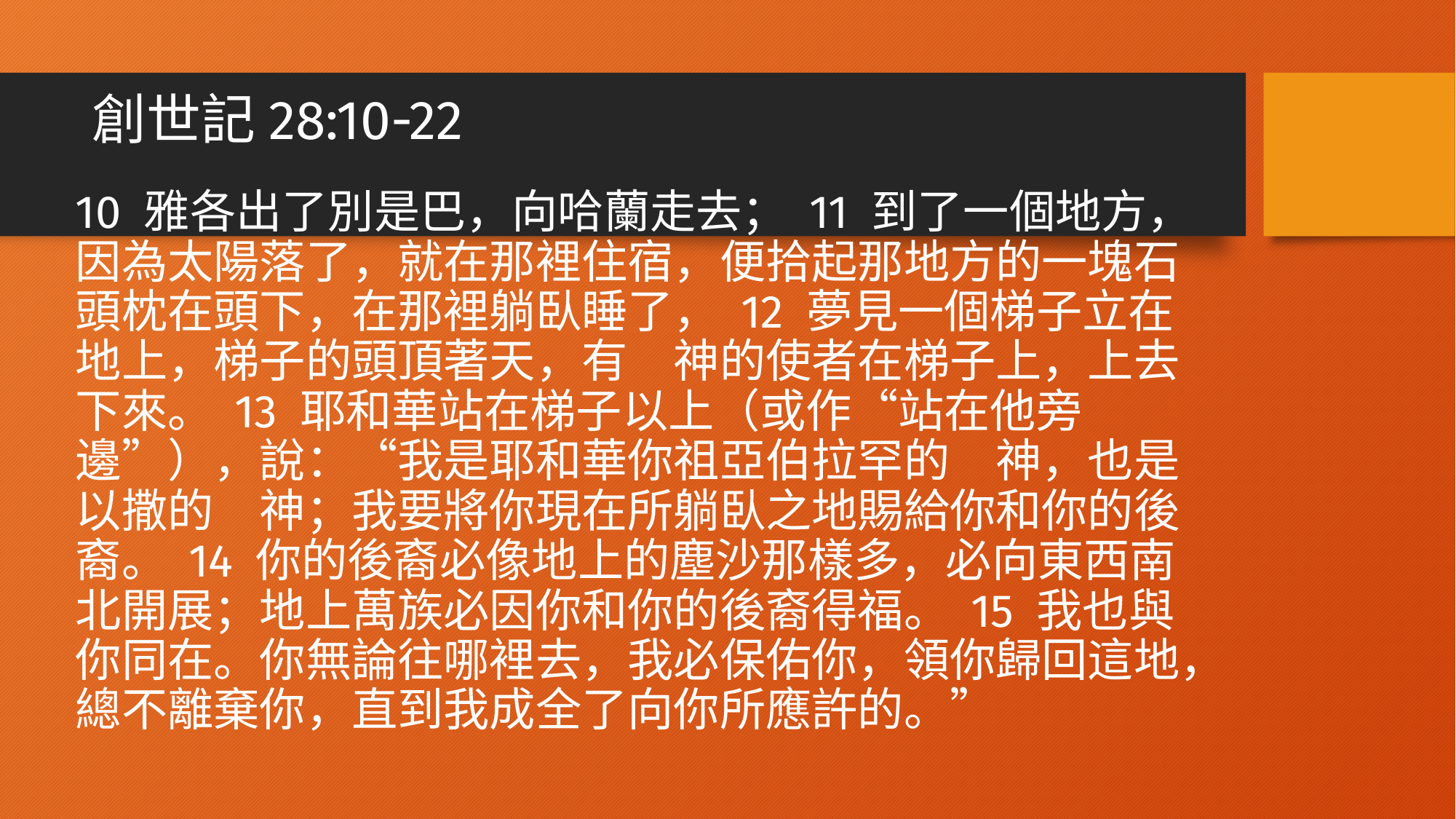

# 創世記‬28:10-22
‪10 雅各出了別是巴，向哈蘭走去； 11 到了一個地方，因為太陽落了，就在那裡住宿，便拾起那地方的一塊石頭枕在頭下，在那裡躺臥睡了， 12 夢見一個梯子立在地上，梯子的頭頂著天，有　神的使者在梯子上，上去下來。 13 耶和華站在梯子以上（或作“站在他旁邊”），說：“我是耶和華你祖亞伯拉罕的　神，也是以撒的　神；我要將你現在所躺臥之地賜給你和你的後裔。 14 你的後裔必像地上的塵沙那樣多，必向東西南北開展；地上萬族必因你和你的後裔得福。 15 我也與你同在。你無論往哪裡去，我必保佑你，領你歸回這地，總不離棄你，直到我成全了向你所應許的。”